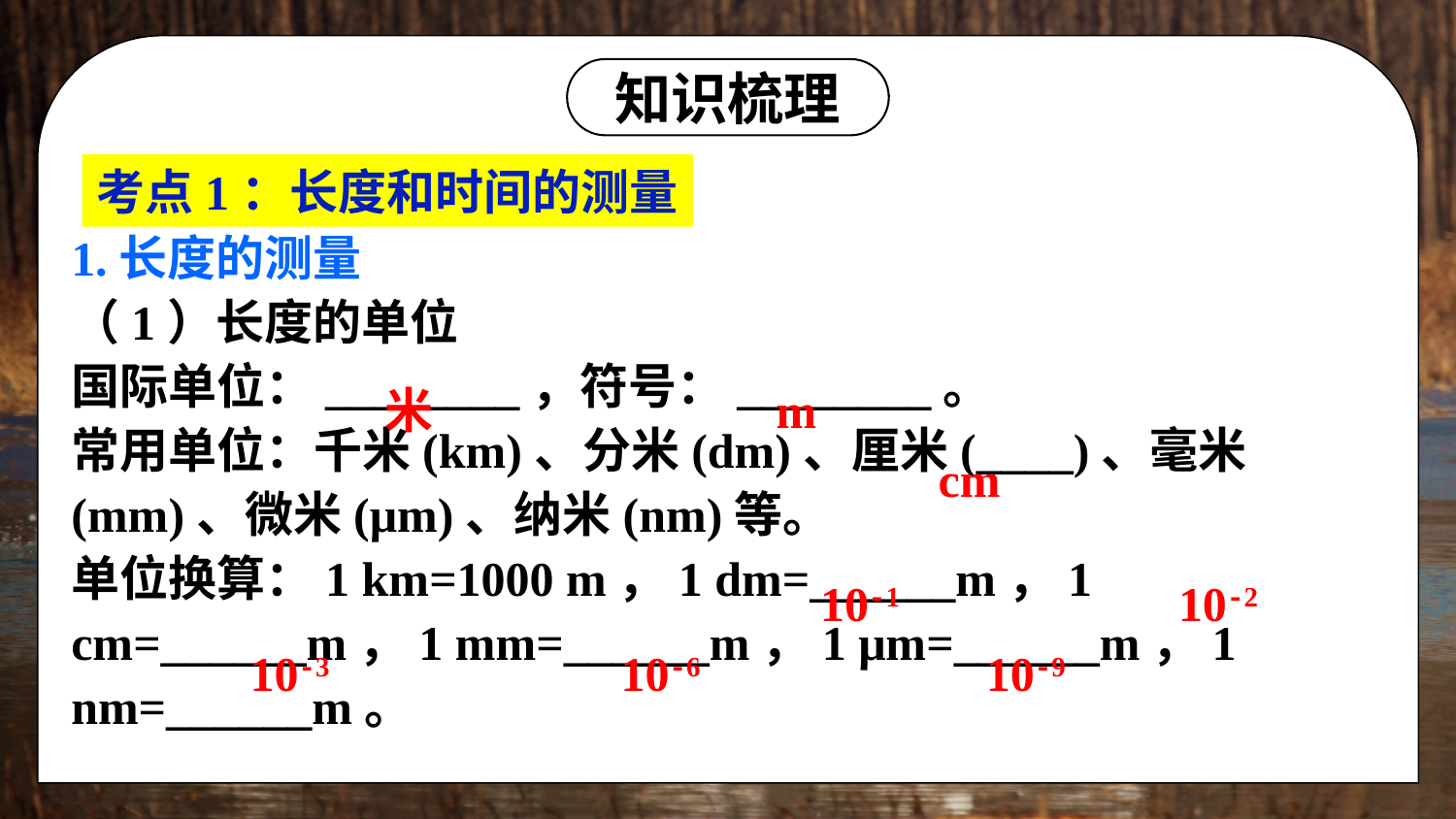

知识梳理
考点1：长度和时间的测量
1.长度的测量
（1）长度的单位
国际单位：________，符号：________。
常用单位：千米(km)、分米(dm)、厘米(____)、毫米(mm)、微米(μm)、纳米(nm)等。
单位换算：1 km=1000 m，1 dm=______m，1 cm=______m，1 mm=______m，1 μm=______m，1 nm=______m。
米
m
cm
10-1
10-2
10-3
10-6
10-9